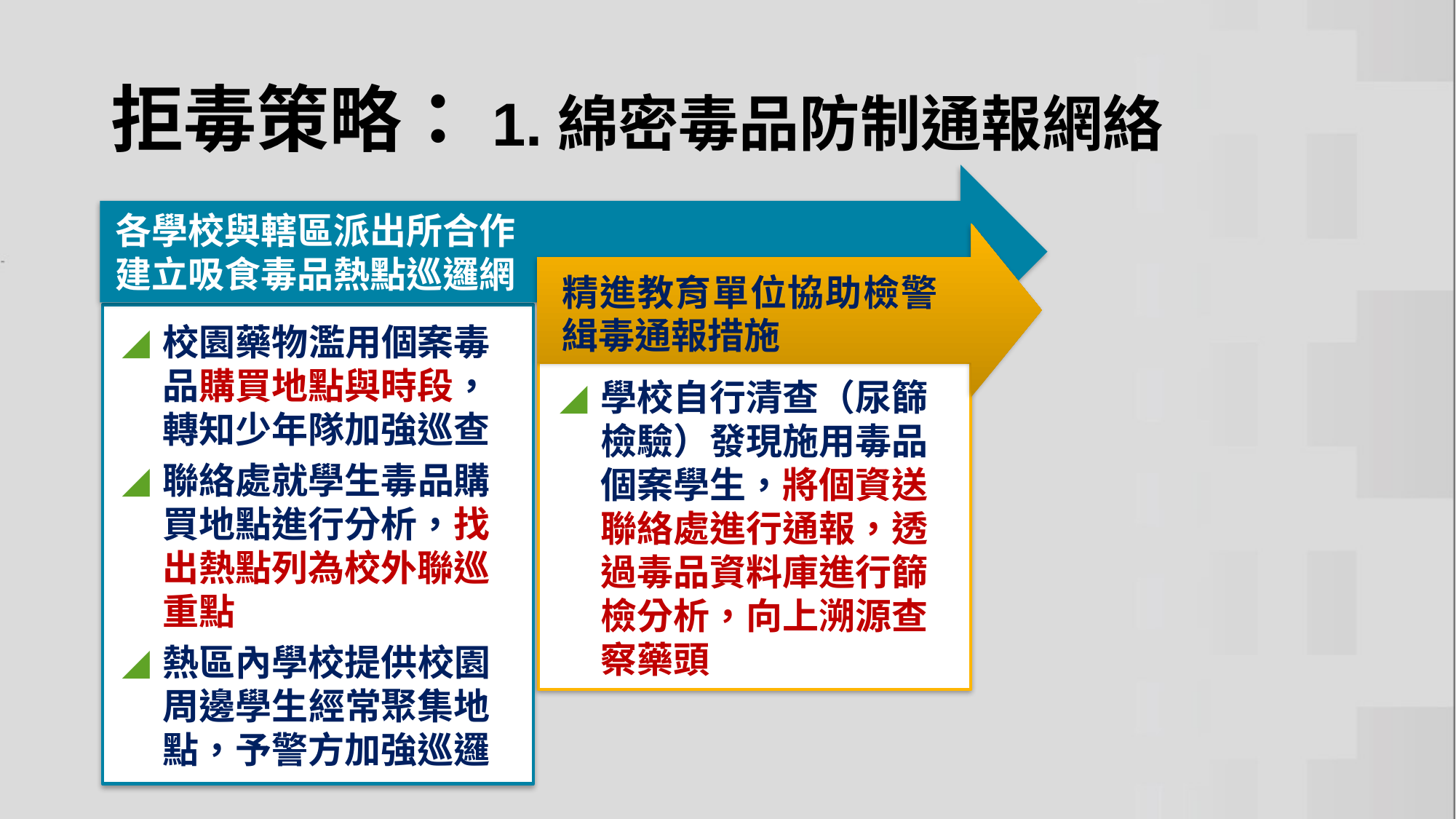

# 拒毒策略：1.綿密毒品防制通報網絡

各學校與轄區派出所合作
建立吸食毒品熱點巡邏網

精進教育單位協助檢警緝毒通報措施

校園藥物濫用個案毒品購買地點與時段，轉知少年隊加強巡查
聯絡處就學生毒品購買地點進行分析，找出熱點列為校外聯巡重點
熱區內學校提供校園周邊學生經常聚集地點，予警方加強巡邏

學校自行清查（尿篩檢驗）發現施用毒品個案學生，將個資送聯絡處進行通報，透過毒品資料庫進行篩檢分析，向上溯源查察藥頭